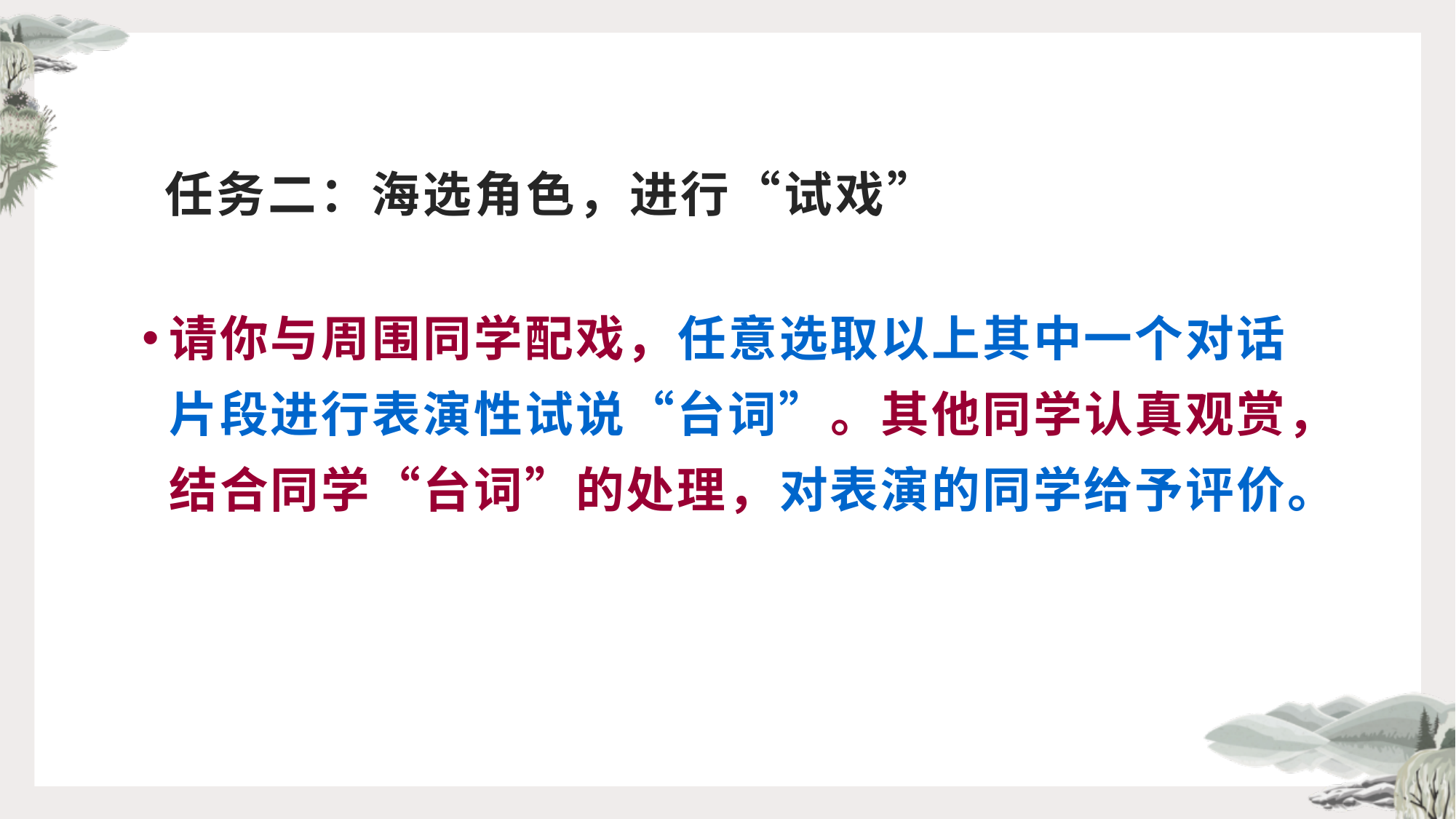

# 任务二：海选角色，进行“试戏”
请你与周围同学配戏，任意选取以上其中一个对话片段进行表演性试说“台词”。其他同学认真观赏，结合同学“台词”的处理，对表演的同学给予评价。